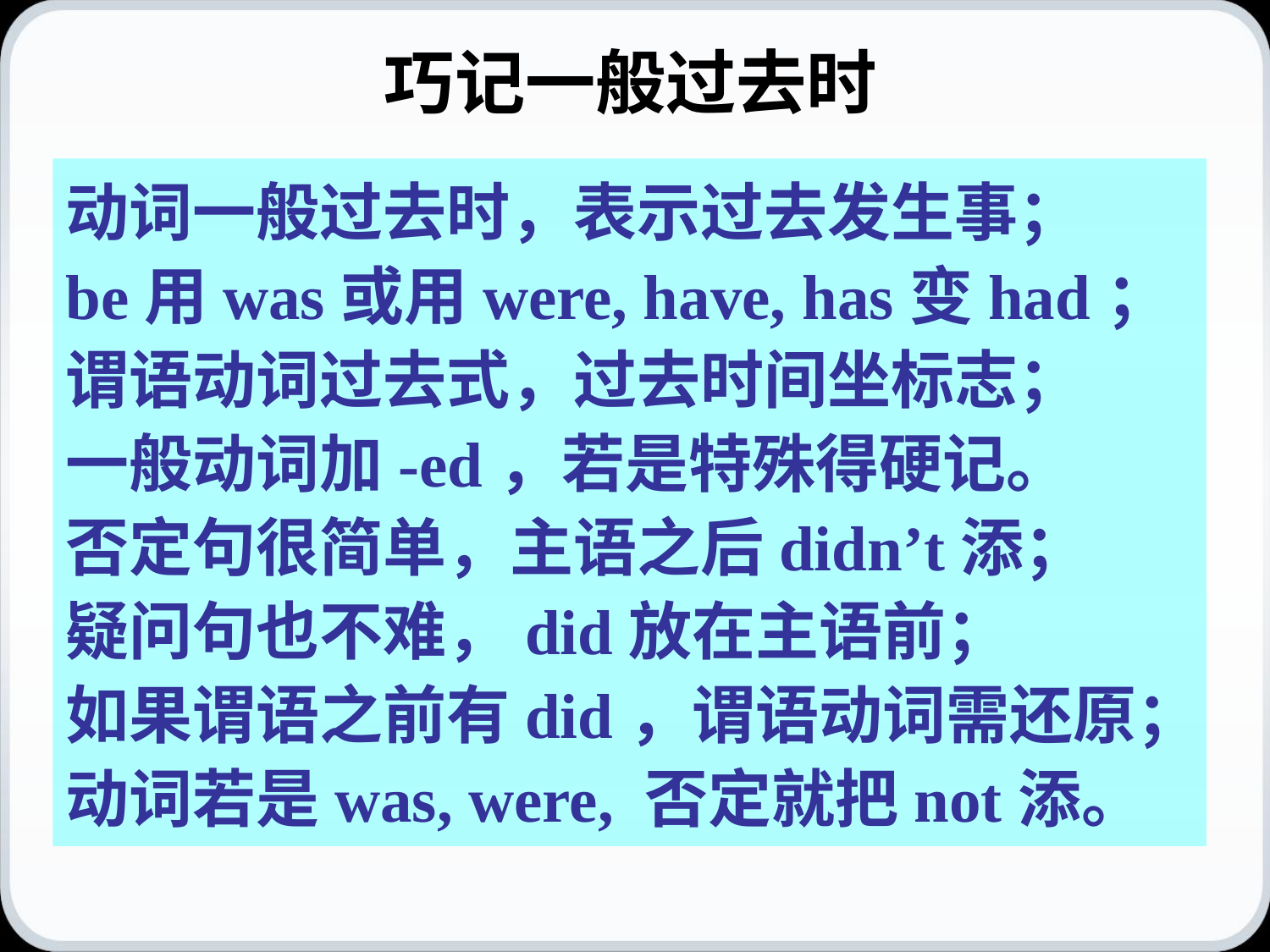

巧记一般过去时
动词一般过去时，表示过去发生事；
be用was或用were, have, has变had；
谓语动词过去式，过去时间坐标志；
一般动词加-ed，若是特殊得硬记。
否定句很简单，主语之后didn’t添；
疑问句也不难，did放在主语前；
如果谓语之前有did，谓语动词需还原；
动词若是was, were, 否定就把not添。